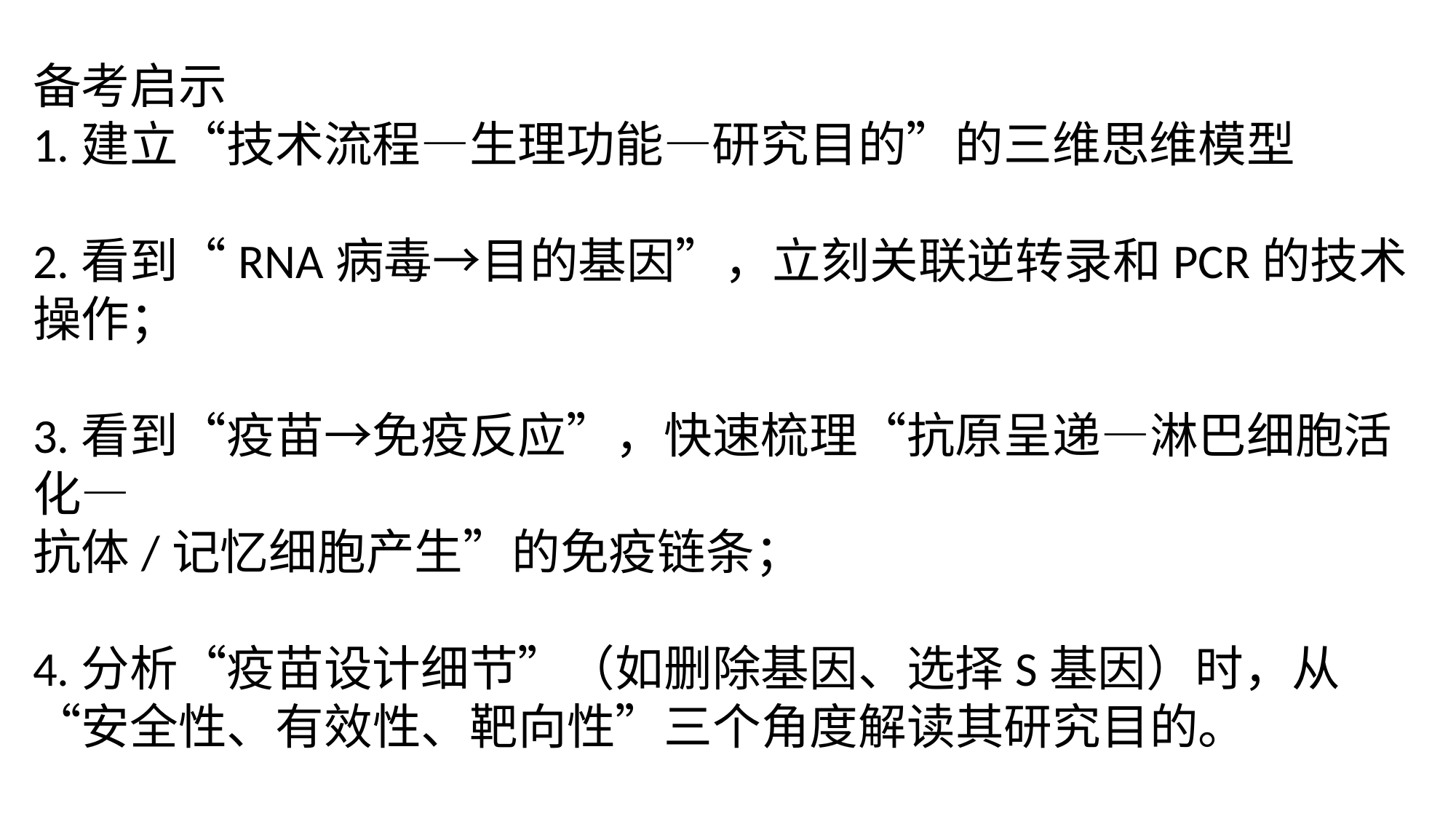

备考启示
1.建立“技术流程—生理功能—研究目的”的三维思维模型

2.看到“RNA病毒→目的基因”，立刻关联逆转录和PCR的技术操作；

3.看到“疫苗→免疫反应”，快速梳理“抗原呈递—淋巴细胞活化—
抗体/记忆细胞产生”的免疫链条；

4.分析“疫苗设计细节”（如删除基因、选择S基因）时，从“安全性、有效性、靶向性”三个角度解读其研究目的。